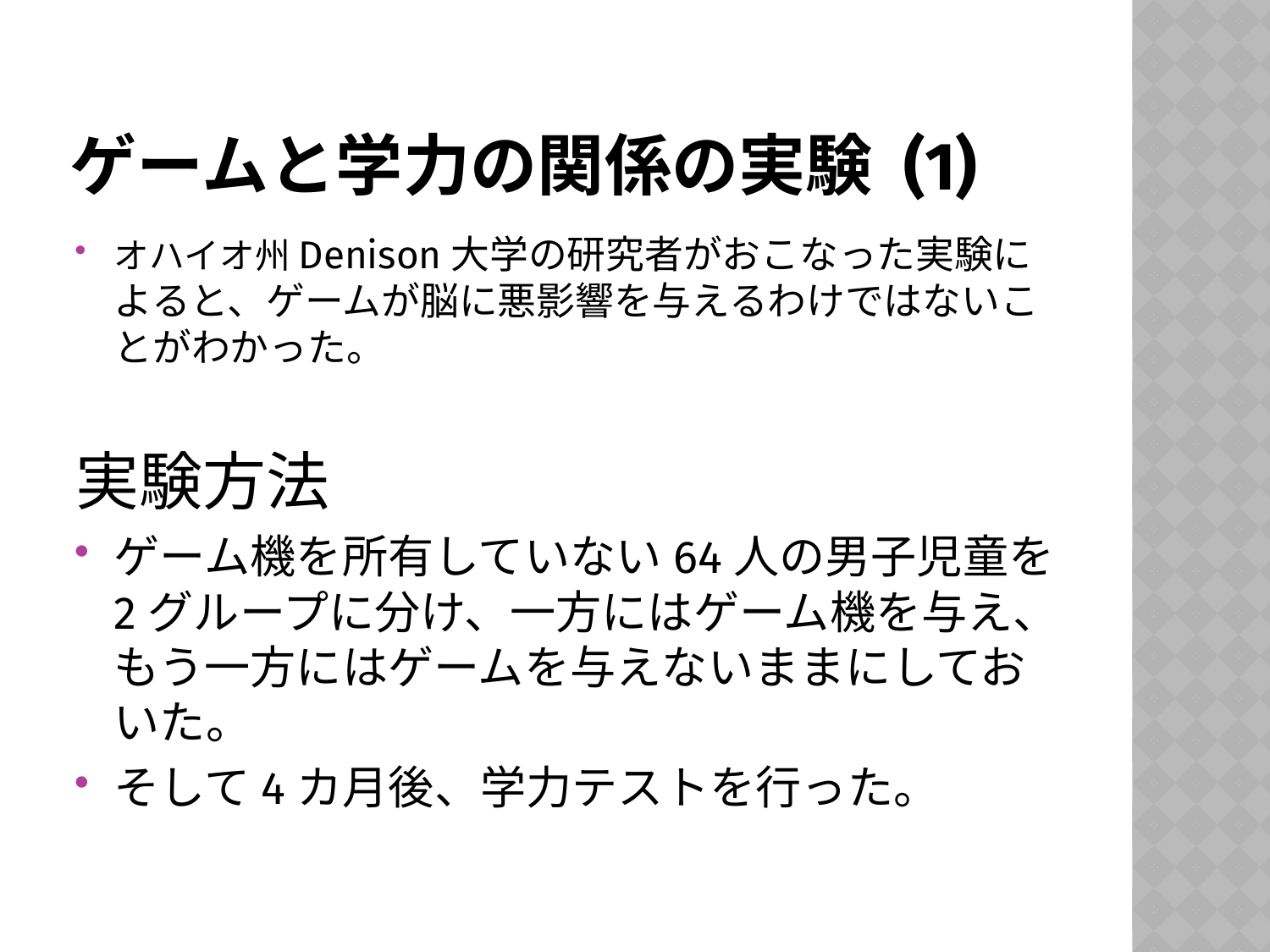

# ゲームと学力の関係の実験 (1)
オハイオ州Denison大学の研究者がおこなった実験によると、ゲームが脳に悪影響を与えるわけではないことがわかった。

実験方法
ゲーム機を所有していない64人の男子児童を2グループに分け、一方にはゲーム機を与え、もう一方にはゲームを与えないままにしておいた。
そして4カ月後、学力テストを行った。